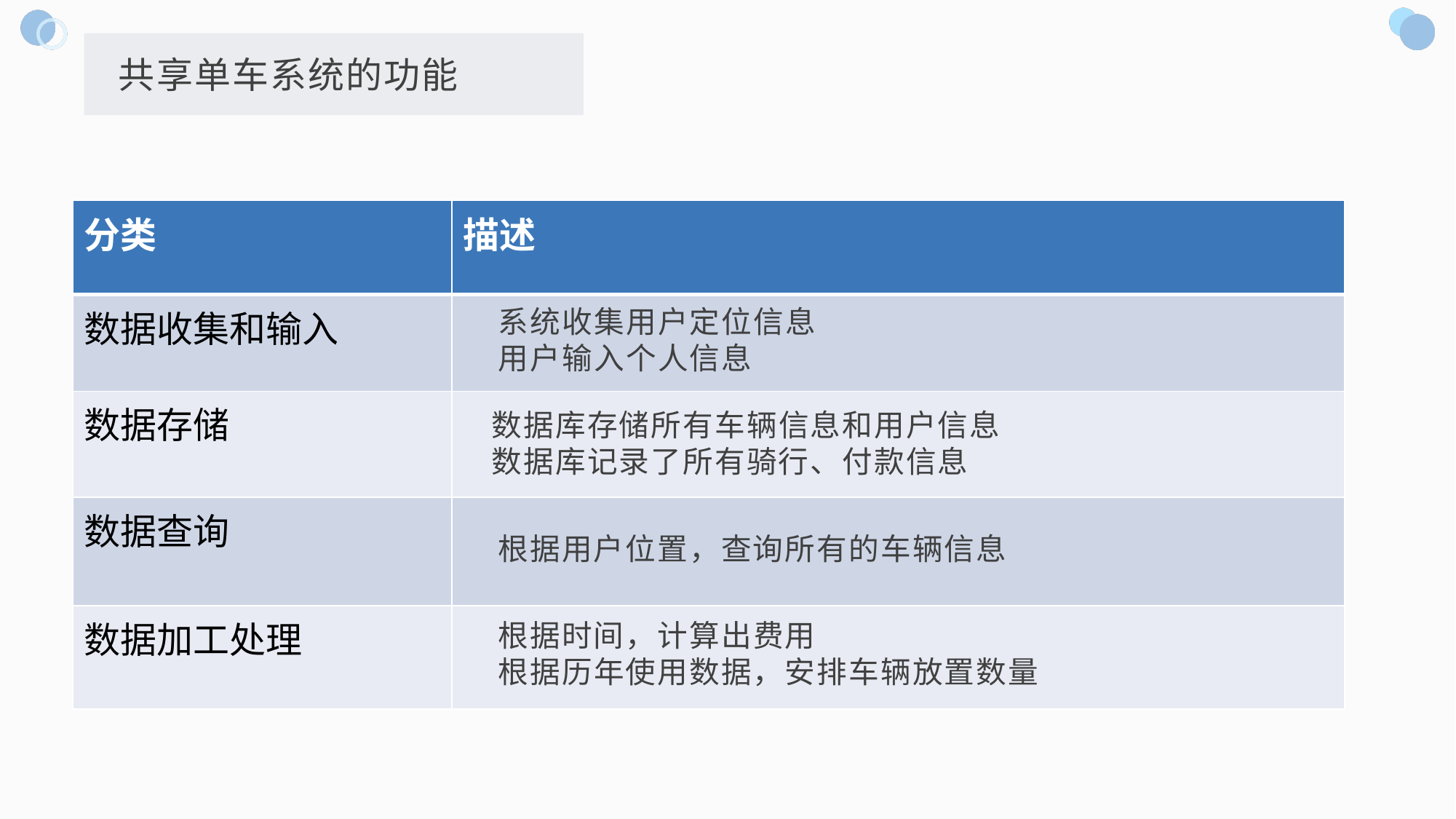

共享单车系统的功能
| 分类 | 描述 |
| --- | --- |
| 数据收集和输入 |  |
| 数据存储 |  |
| 数据查询 |  |
| 数据加工处理 |  |
系统收集用户定位信息
用户输入个人信息
数据库存储所有车辆信息和用户信息
数据库记录了所有骑行、付款信息
根据用户位置，查询所有的车辆信息
根据时间，计算出费用
根据历年使用数据，安排车辆放置数量